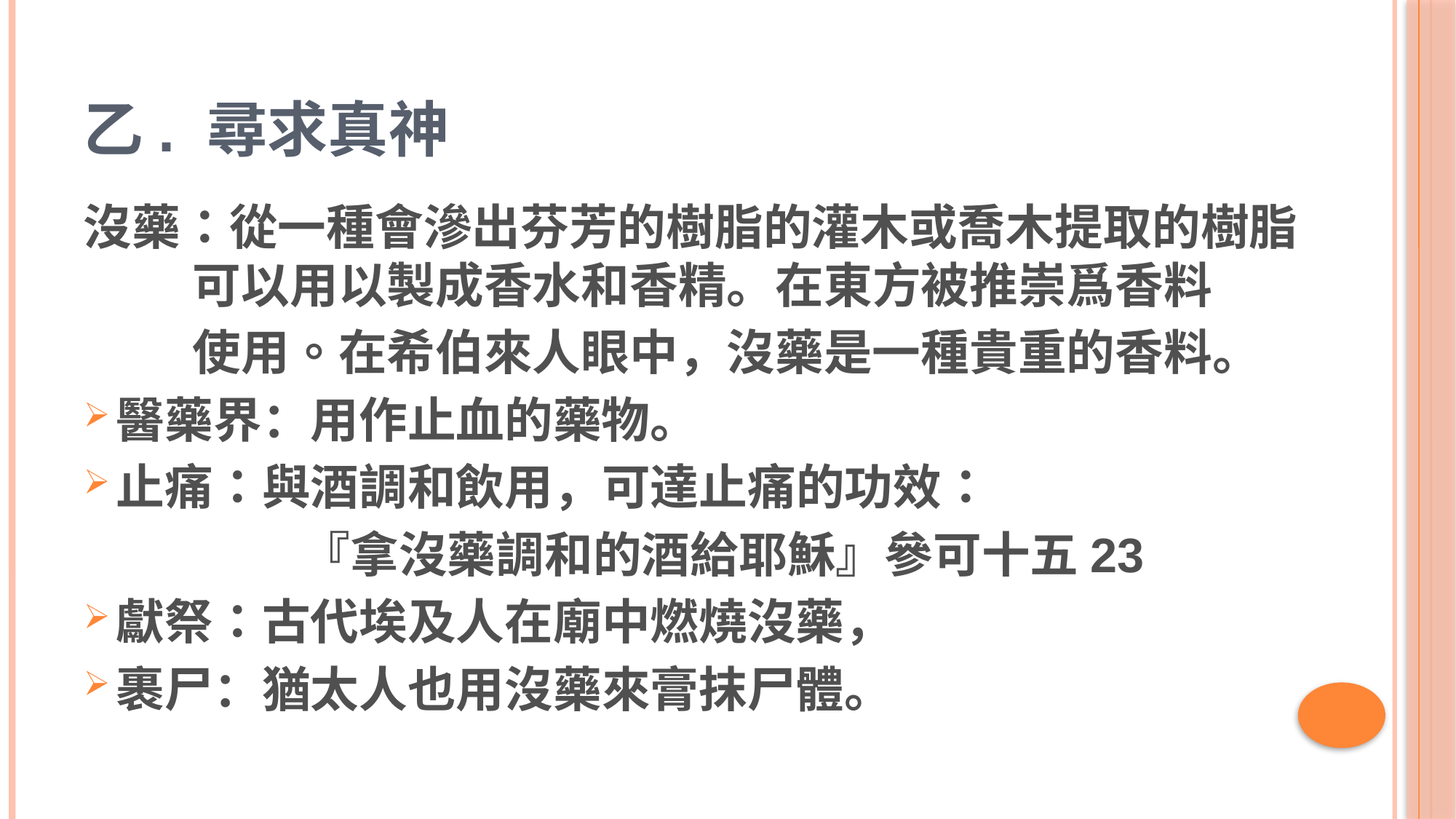

# 乙. 尋求真神
沒藥：從一種會滲出芬芳的樹脂的灌木或喬木提取的樹脂	可以用以製成香水和香精。在東方被推崇爲香料
	使用。在希伯來人眼中，沒藥是一種貴重的香料。
醫藥界：用作止血的藥物。
止痛：與酒調和飲用，可達止痛的功效：
		『拿沒藥調和的酒給耶穌』參可十五23
獻祭：古代埃及人在廟中燃燒沒藥，
裹尸：猶太人也用沒藥來膏抹尸體。